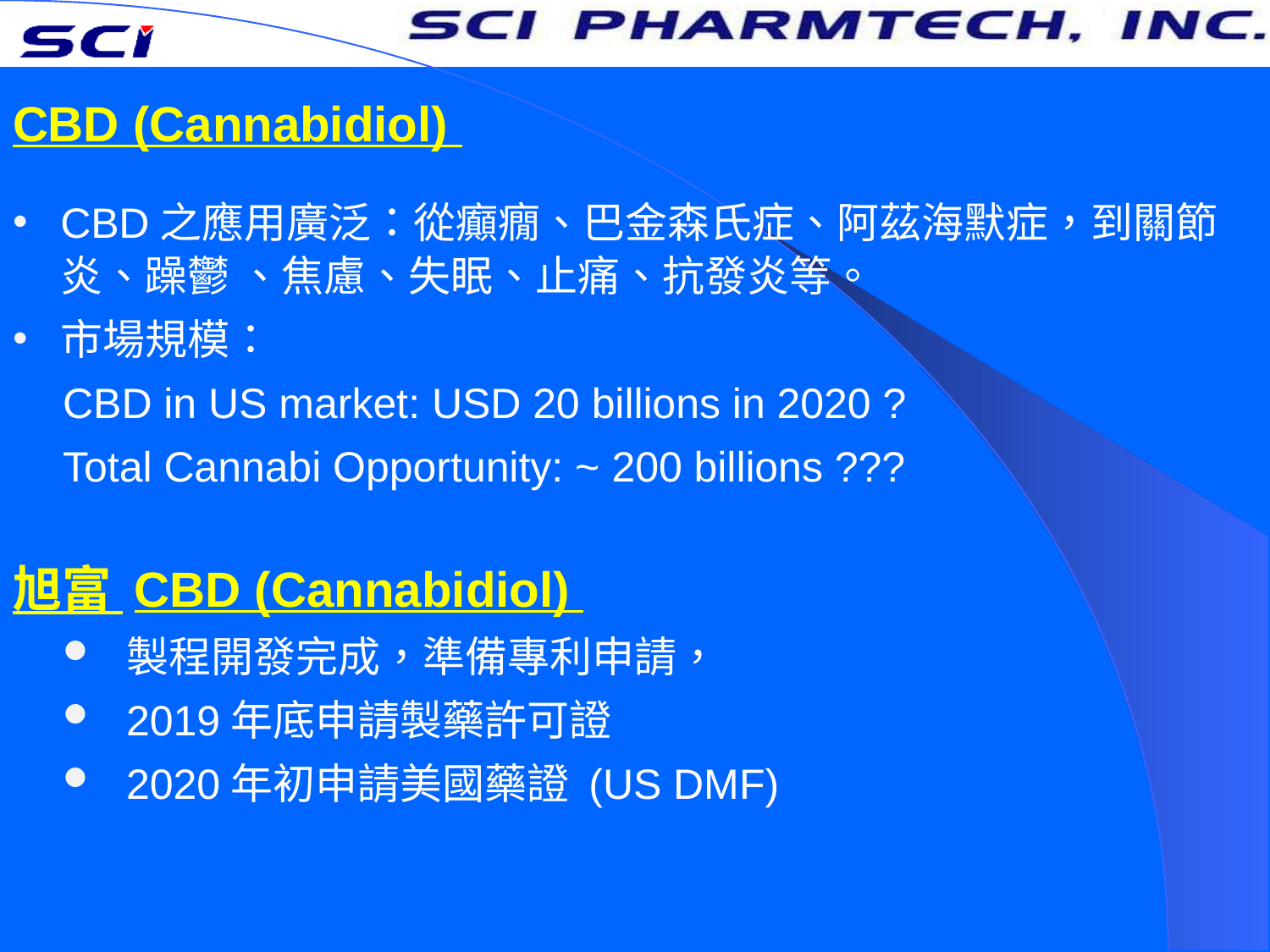

CBD (Cannabidiol)
CBD之應用廣泛：從癲癇、巴金森氏症、阿茲海默症，到關節炎、躁鬱 、焦慮、失眠、止痛、抗發炎等。
市場規模：
CBD in US market: USD 20 billions in 2020 ?
Total Cannabi Opportunity: ~ 200 billions ???

旭富 CBD (Cannabidiol)
製程開發完成，準備專利申請，
2019年底申請製藥許可證
2020年初申請美國藥證 (US DMF)